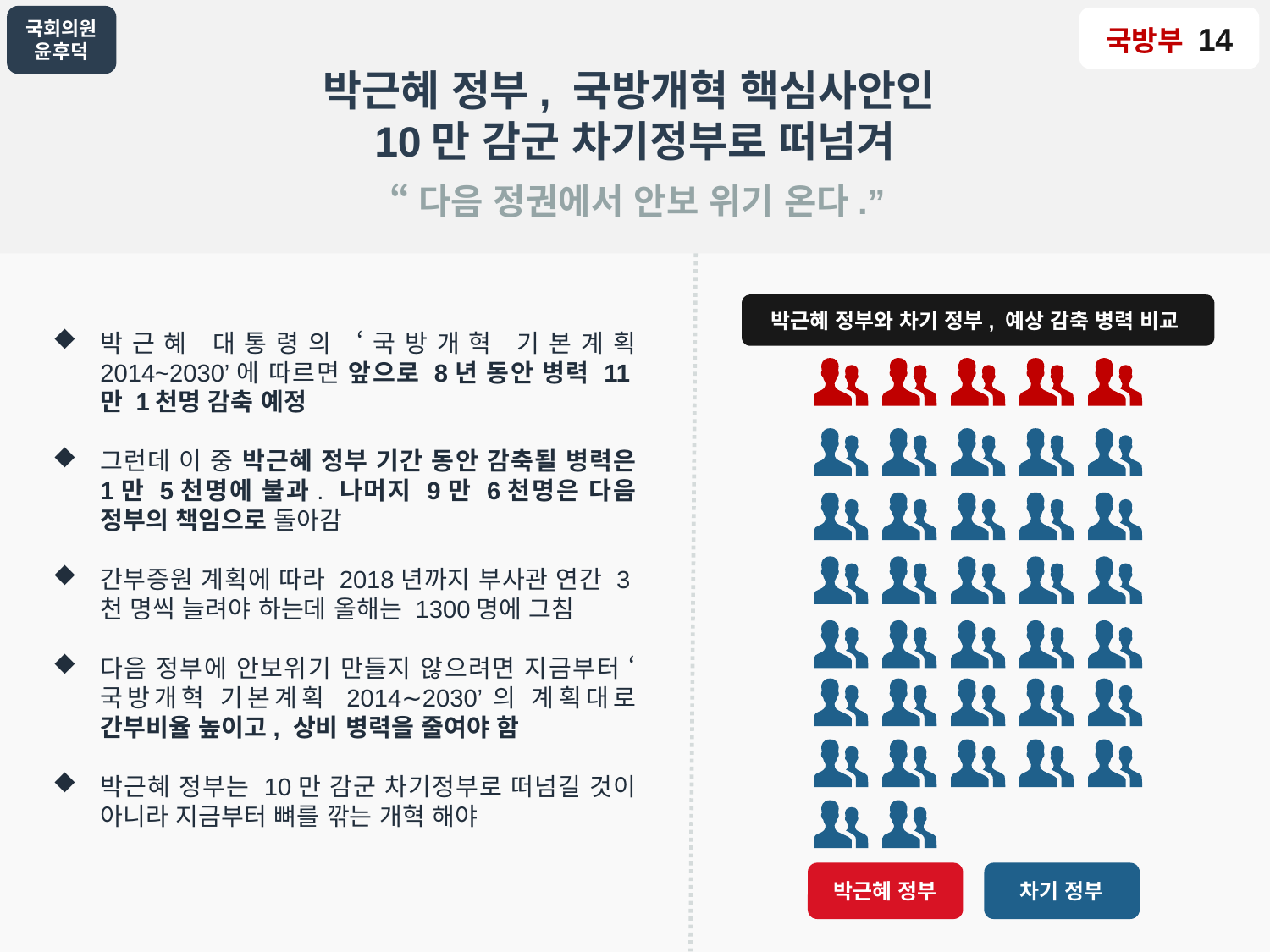

국방부 14
박근혜 정부, 국방개혁 핵심사안인
10만 감군 차기정부로 떠넘겨
“다음 정권에서 안보 위기 온다.”
박근혜 정부와 차기 정부, 예상 감축 병력 비교

박근혜 대통령의 ‘국방개혁 기본계획 2014~2030’에 따르면 앞으로 8년 동안 병력 11만 1천명 감축 예정

그런데 이 중 박근혜 정부 기간 동안 감축될 병력은 1만 5천명에 불과. 나머지 9만 6천명은 다음 정부의 책임으로 돌아감

간부증원 계획에 따라 2018년까지 부사관 연간 3천 명씩 늘려야 하는데 올해는 1300명에 그침

다음 정부에 안보위기 만들지 않으려면 지금부터 ‘국방개혁 기본계획 2014∼2030’의 계획대로 간부비율 높이고, 상비 병력을 줄여야 함

박근혜 정부는 10만 감군 차기정부로 떠넘길 것이 아니라 지금부터 뼈를 깎는 개혁 해야

박근혜 정부
차기 정부